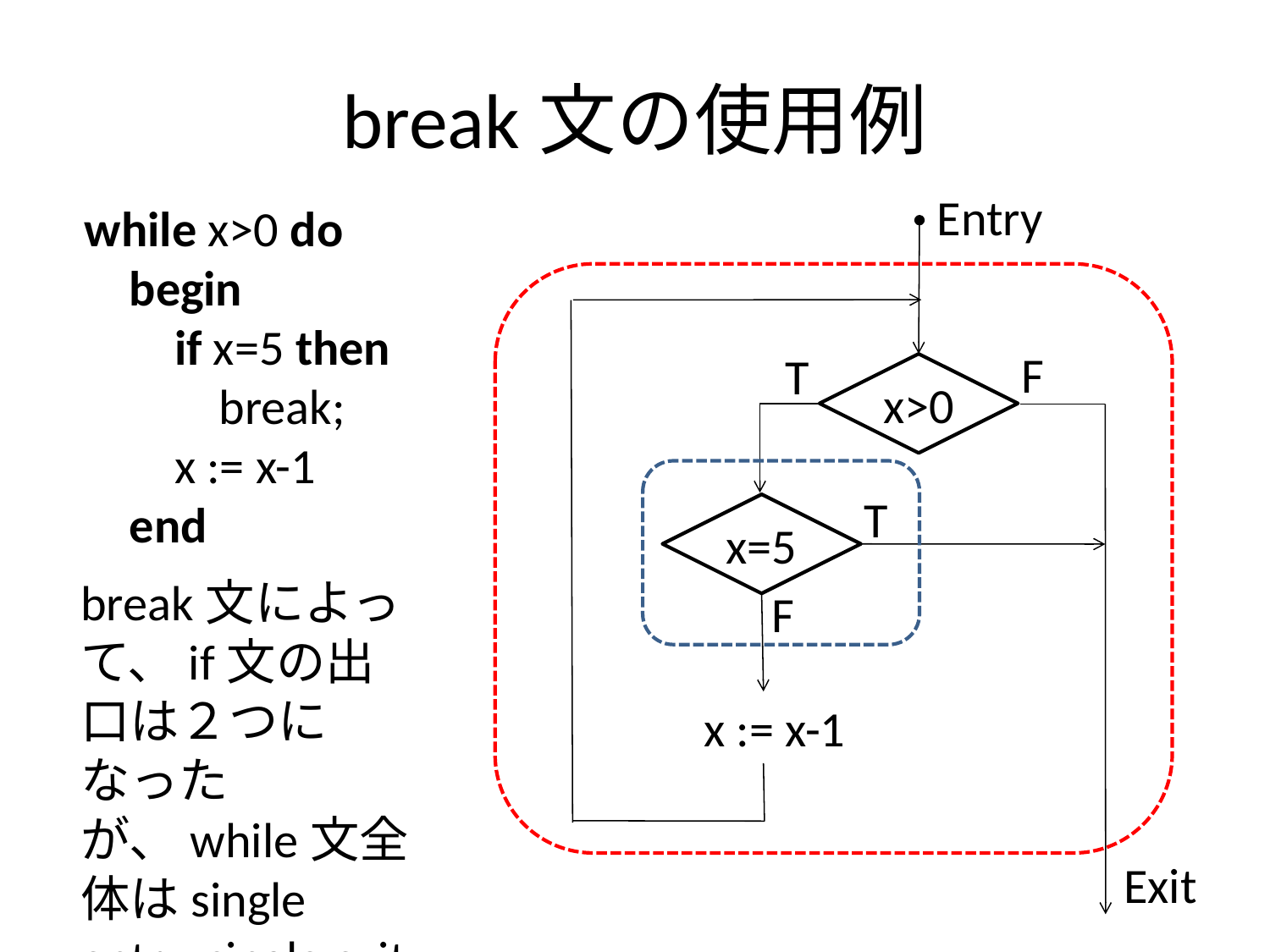

# break文の使用例
Entry
while x>0 do
    begin
        if x=5 then
            break;
        x := x-1
    end

F
T
x>0

T
x=5
break文によって、if文の出口は２つになったが、while文全体はsingle entry, single exitである。
F
  x := x-1
Exit